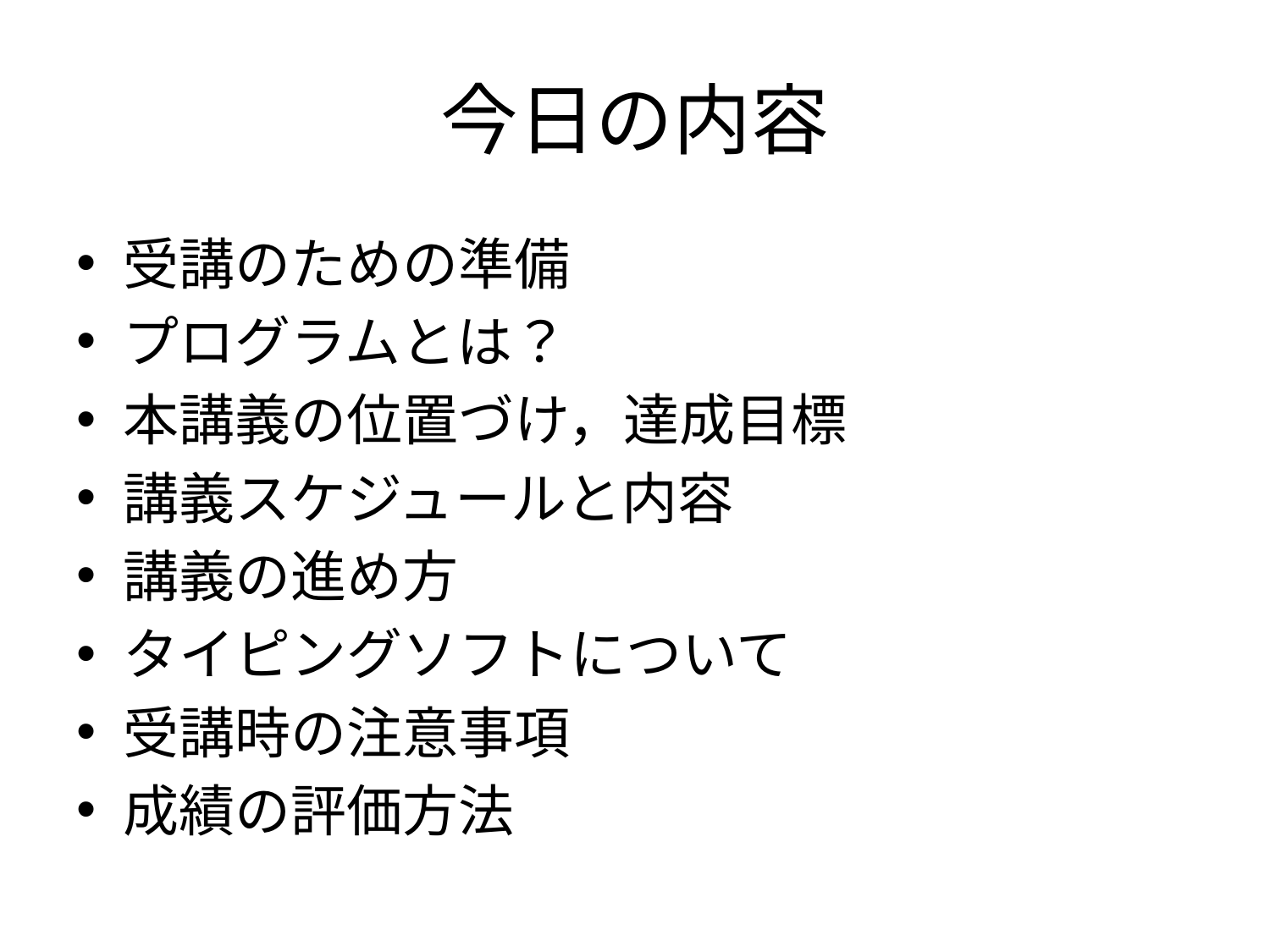

# 今日の内容
受講のための準備
プログラムとは？
本講義の位置づけ，達成目標
講義スケジュールと内容
講義の進め方
タイピングソフトについて
受講時の注意事項
成績の評価方法